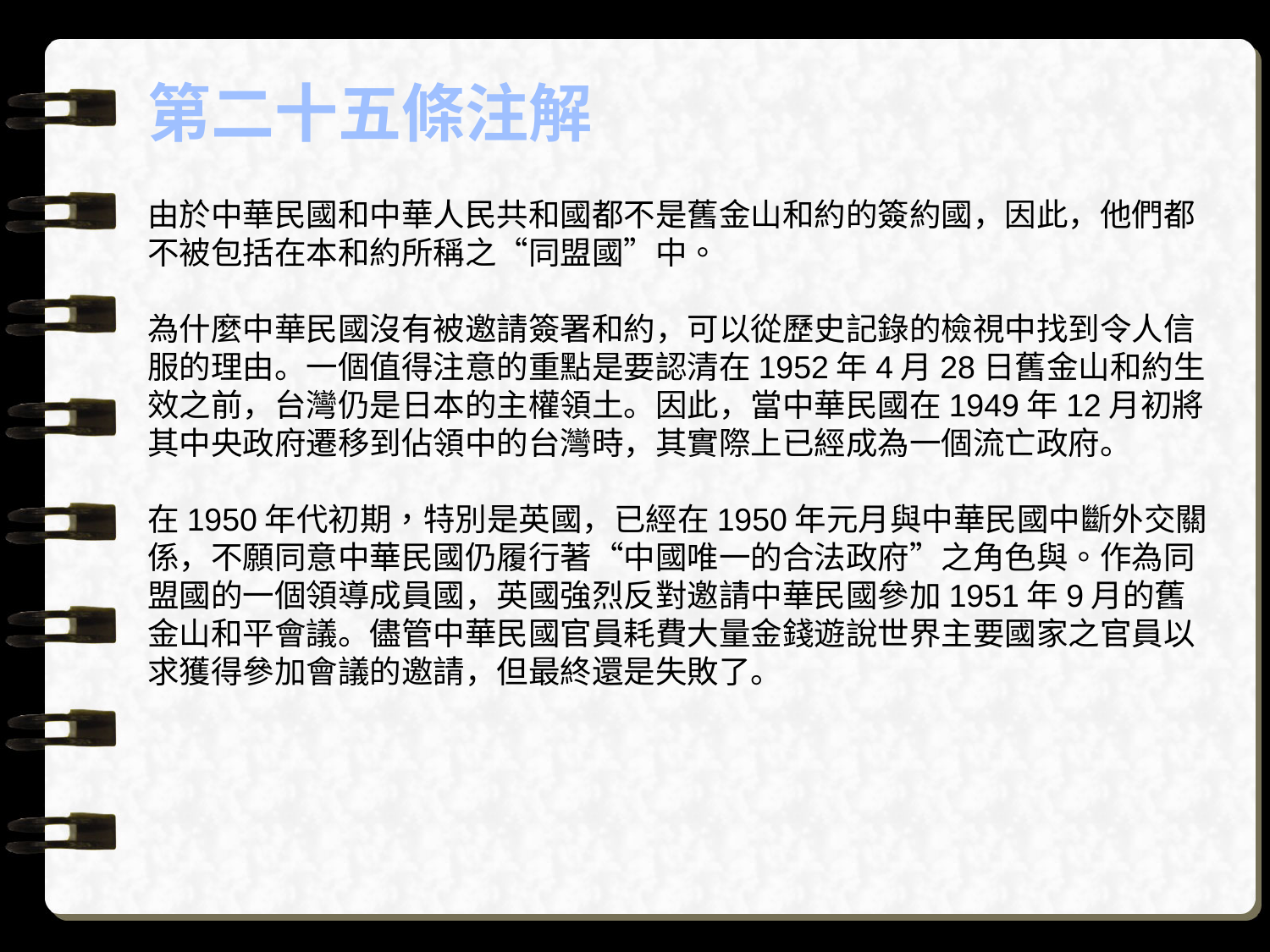

# 第二十五條注解
由於中華民國和中華人民共和國都不是舊金山和約的簽約國，因此，他們都不被包括在本和約所稱之“同盟國”中。
為什麼中華民國沒有被邀請簽署和約，可以從歷史記錄的檢視中找到令人信服的理由。一個值得注意的重點是要認清在1952年4月28日舊金山和約生效之前，台灣仍是日本的主權領土。因此，當中華民國在1949年12月初將其中央政府遷移到佔領中的台灣時，其實際上已經成為一個流亡政府。
在1950年代初期，特別是英國，已經在1950年元月與中華民國中斷外交關係，不願同意中華民國仍履行著“中國唯一的合法政府”之角色與。作為同盟國的一個領導成員國，英國強烈反對邀請中華民國參加1951年9月的舊金山和平會議。儘管中華民國官員耗費大量金錢遊說世界主要國家之官員以求獲得參加會議的邀請，但最終還是失敗了。